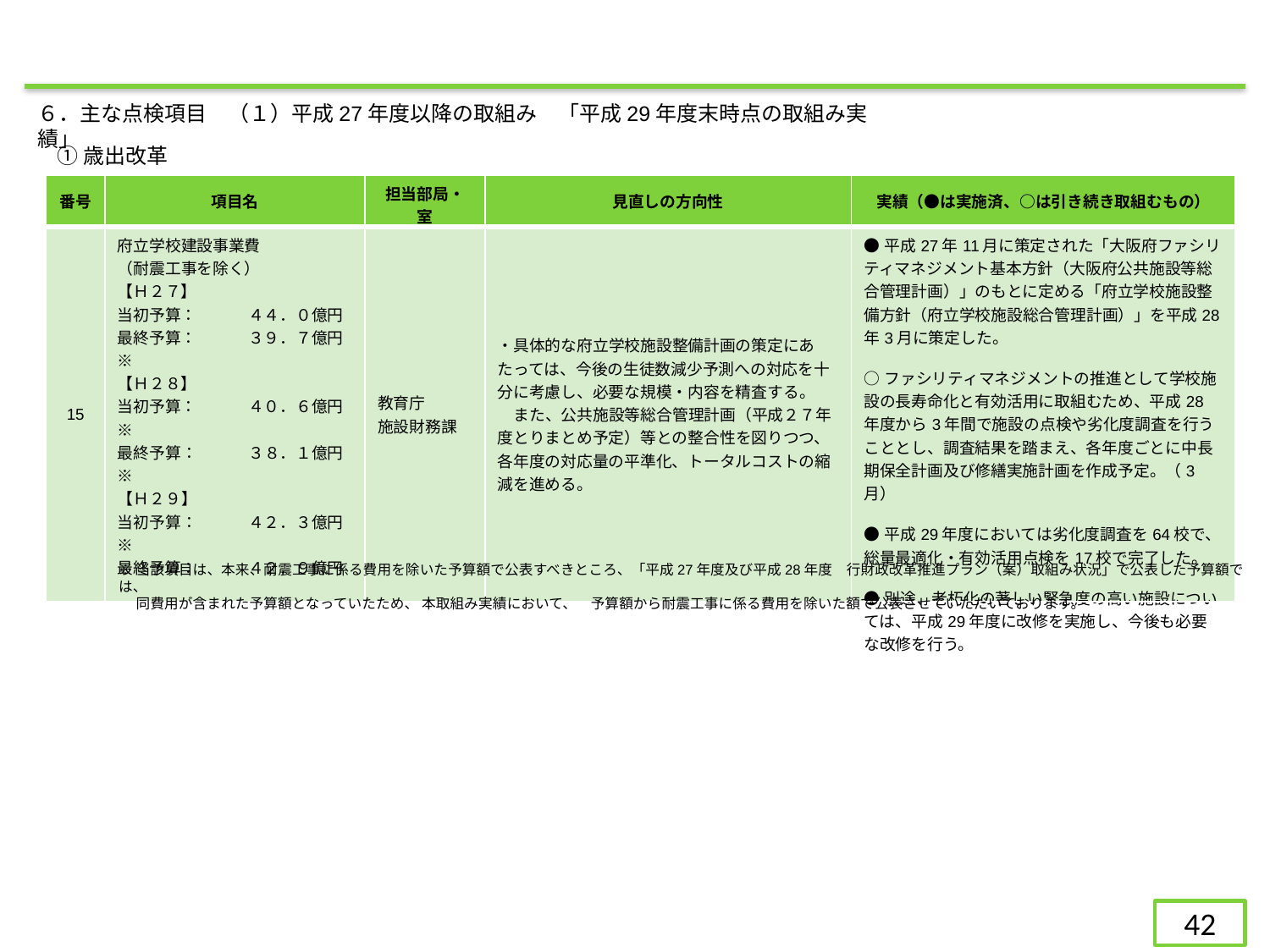

６．主な点検項目　（１）平成27年度以降の取組み　「平成29年度末時点の取組み実績」
①歳出改革
| 番号 | 項目名 | 担当部局・室 | 見直しの方向性 | 実績（●は実施済、○は引き続き取組むもの） |
| --- | --- | --- | --- | --- |
| 15 | 府立学校建設事業費 （耐震工事を除く） 【Ｈ２７】 当初予算：　　　 ４４．０億円 最終予算：　　　 ３９．７億円※ 【Ｈ２８】 当初予算：　　　 ４０．６億円※ 最終予算：　　　 ３８．１億円※ 【Ｈ２９】 当初予算：　　　 ４２．３億円※ 最終予算：　　　 ４２．９億円 | 教育庁 施設財務課 | ・具体的な府立学校施設整備計画の策定にあたっては、今後の生徒数減少予測への対応を十分に考慮し、必要な規模・内容を精査する。 　また、公共施設等総合管理計画（平成２７年度とりまとめ予定）等との整合性を図りつつ、各年度の対応量の平準化、トータルコストの縮減を進める。 | ●平成27年11月に策定された「大阪府ファシリティマネジメント基本方針（大阪府公共施設等総合管理計画）」のもとに定める「府立学校施設整備方針（府立学校施設総合管理計画）」を平成28年3月に策定した。 ○ファシリティマネジメントの推進として学校施設の長寿命化と有効活用に取組むため、平成28年度から3年間で施設の点検や劣化度調査を行うこととし、調査結果を踏まえ、各年度ごとに中長期保全計画及び修繕実施計画を作成予定。（3月） ●平成29年度においては劣化度調査を64校で、総量最適化・有効活用点検を17校で完了した。 ●別途、老朽化の著しい緊急度の高い施設については、平成29年度に改修を実施し、今後も必要な改修を行う。 |
※当該項目は、本来、耐震工事に係る費用を除いた予算額で公表すべきところ、「平成27年度及び平成28年度　行財政改革推進プラン（案）取組み状況」で公表した予算額では、
　 同費用が含まれた予算額となっていたため、 本取組み実績において、　予算額から耐震工事に係る費用を除いた額で公表させていただいております。
42